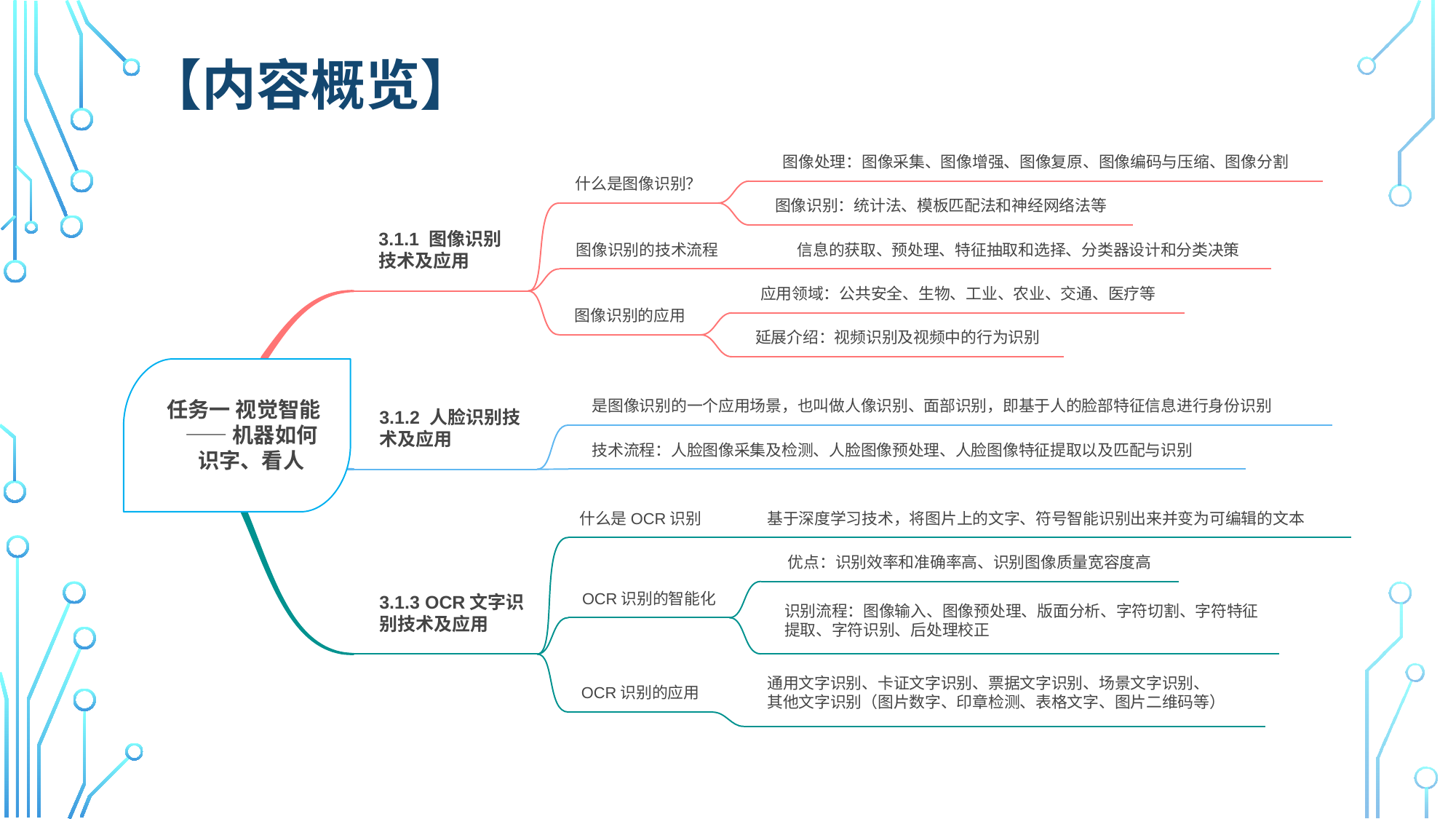

# 【内容概览】
图像处理：图像采集、图像增强、图像复原、图像编码与压缩、图像分割
什么是图像识别？
图像识别：统计法、模板匹配法和神经网络法等

3.1.1 图像识别技术及应用

图像识别的技术流程
信息的获取、预处理、特征抽取和选择、分类器设计和分类决策

应用领域：公共安全、生物、工业、农业、交通、医疗等

图像识别的应用

延展介绍：视频识别及视频中的行为识别

任务一 视觉智能
——机器如何
识字、看人

3.1.2 人脸识别技术及应用
是图像识别的一个应用场景，也叫做人像识别、面部识别，即基于人的脸部特征信息进行身份识别
技术流程：人脸图像采集及检测、人脸图像预处理、人脸图像特征提取以及匹配与识别

什么是OCR识别
基于深度学习技术，将图片上的文字、符号智能识别出来并变为可编辑的文本

优点：识别效率和准确率高、识别图像质量宽容度高

3.1.3 OCR文字识别技术及应用
OCR识别的智能化
识别流程：图像输入、图像预处理、版面分析、字符切割、字符特征提取、字符识别、后处理校正

通用文字识别、卡证文字识别、票据文字识别、场景文字识别、
其他文字识别（图片数字、印章检测、表格文字、图片二维码等）
OCR识别的应用